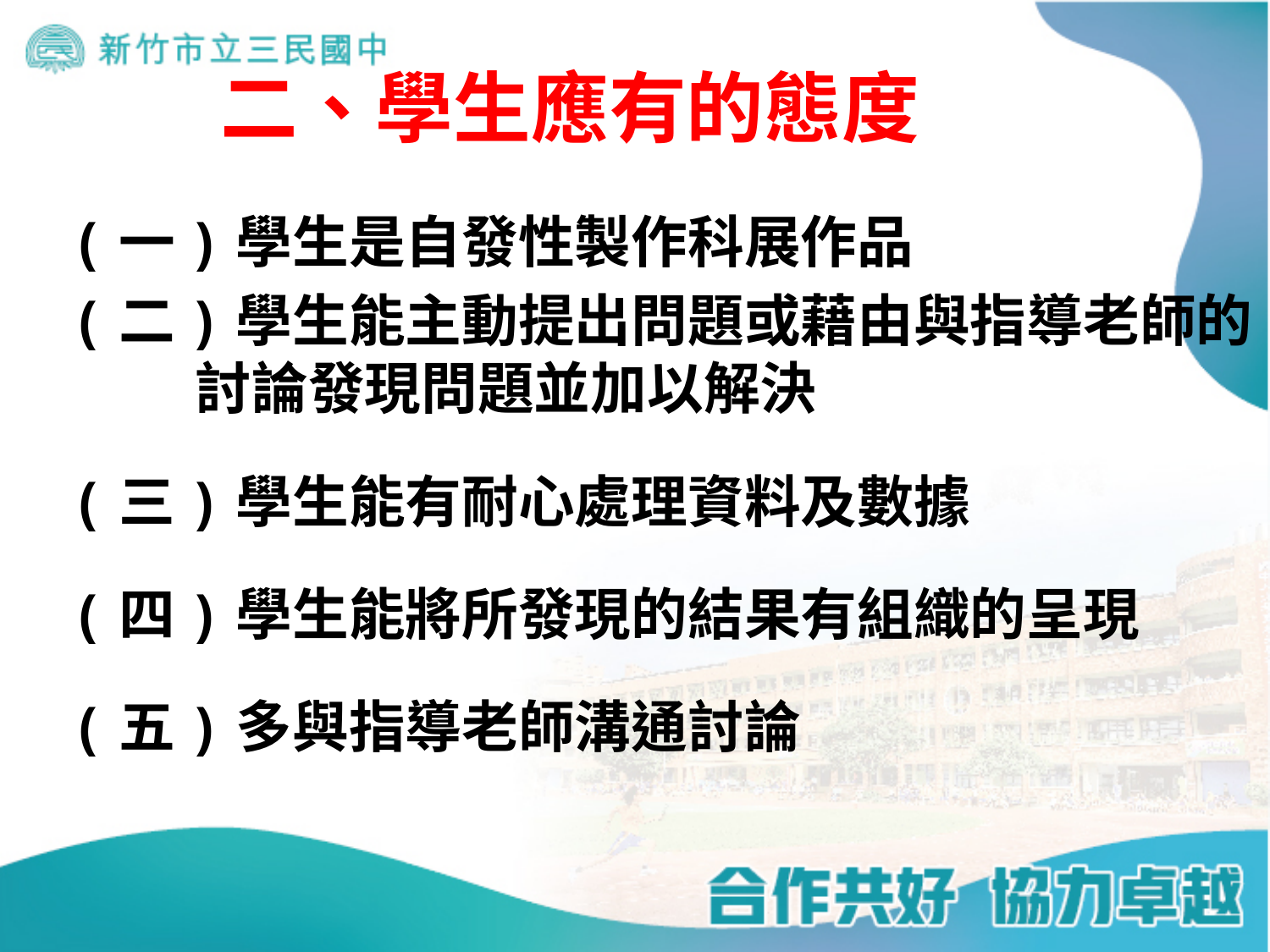

二、學生應有的態度
(一)學生是自發性製作科展作品
(二)學生能主動提出問題或藉由與指導老師的討論發現問題並加以解決
(三)學生能有耐心處理資料及數據
(四)學生能將所發現的結果有組織的呈現
(五)多與指導老師溝通討論